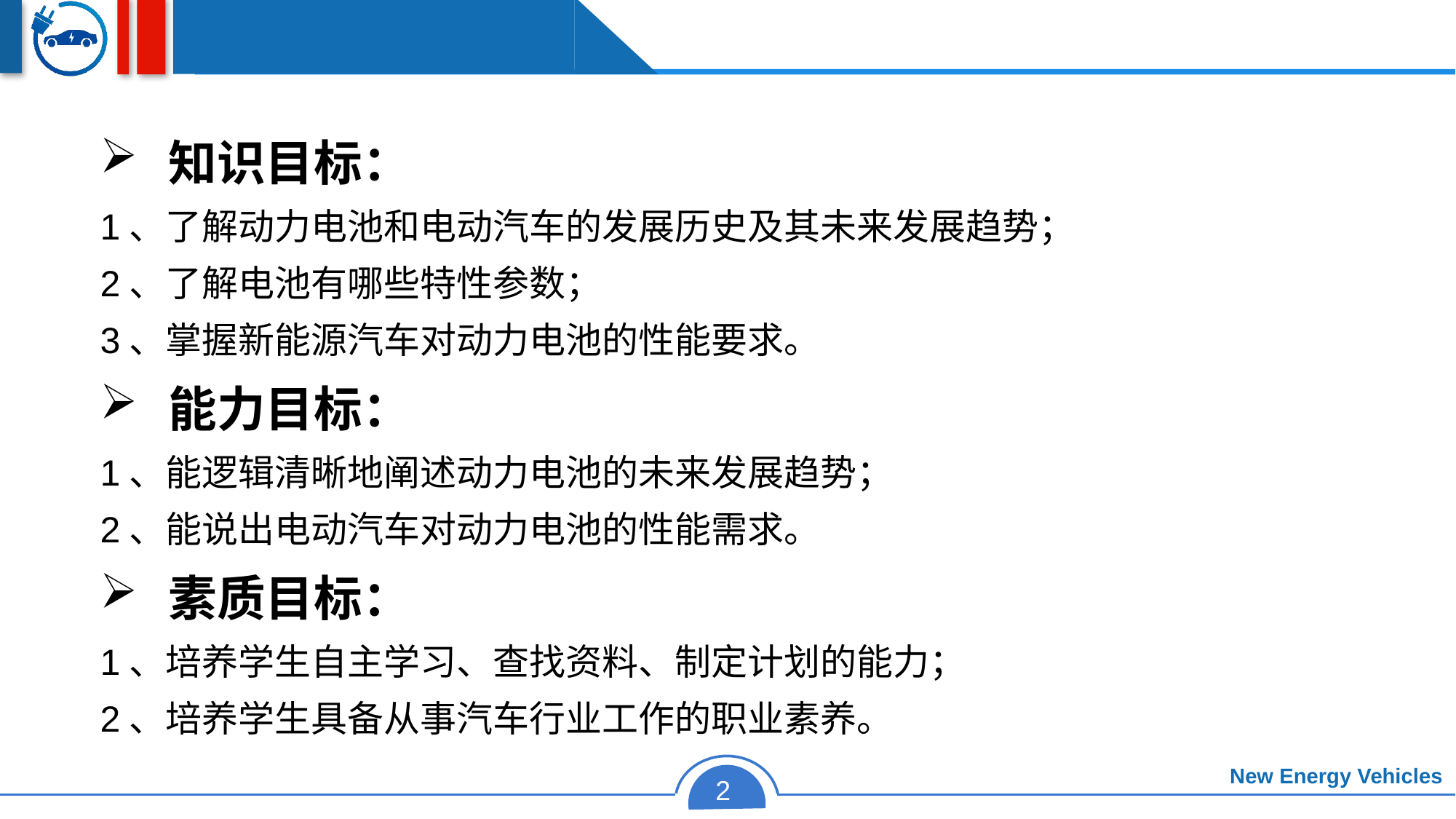

知识目标：
1、了解动力电池和电动汽车的发展历史及其未来发展趋势；
2、了解电池有哪些特性参数；
3、掌握新能源汽车对动力电池的性能要求。
能力目标：
1、能逻辑清晰地阐述动力电池的未来发展趋势；
2、能说出电动汽车对动力电池的性能需求。
素质目标：
1、培养学生自主学习、查找资料、制定计划的能力；
2、培养学生具备从事汽车行业工作的职业素养。